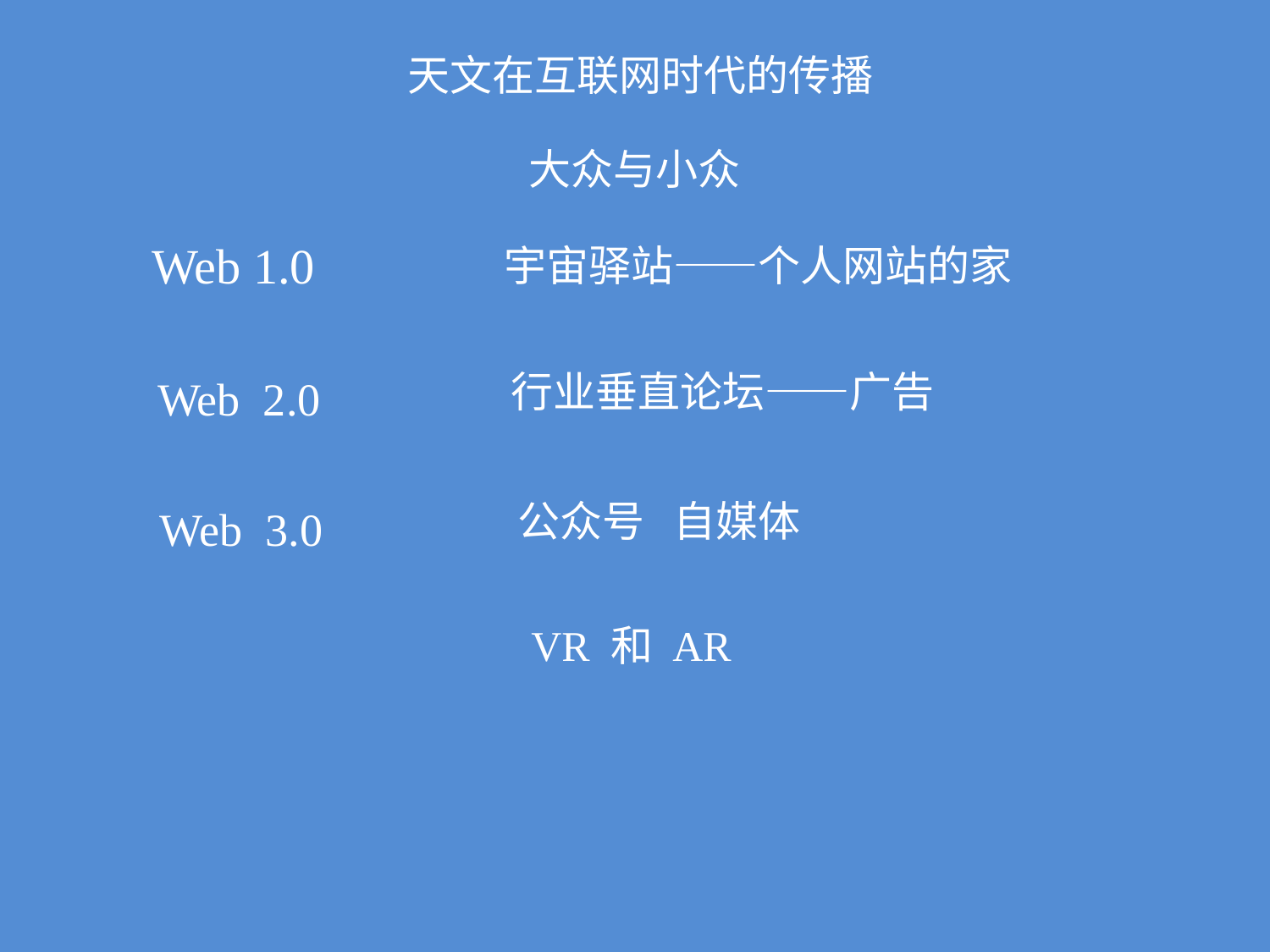

天文在互联网时代的传播
      大众与小众

Web 1.0
宇宙驿站——个人网站的家

行业垂直论坛——广告
Web  2.0
公众号   自媒体
Web  3.0

VR 和 AR